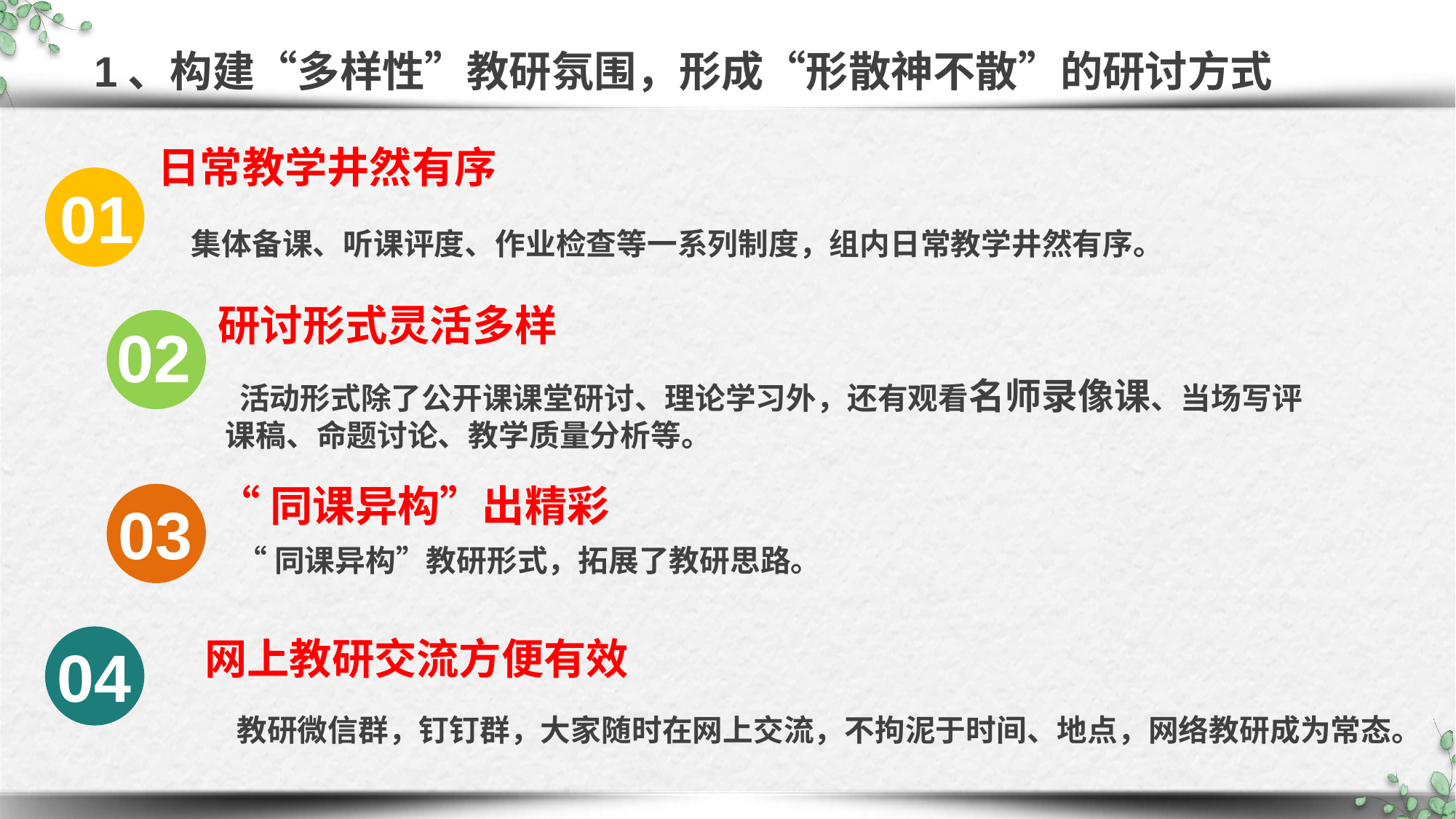

添加幻灯片小标题
1、构建“多样性”教研氛围，形成“形散神不散”的研讨方式
日常教学井然有序

01
集体备课、听课评度、作业检查等一系列制度，组内日常教学井然有序。

研讨形式灵活多样

02
 活动形式除了公开课课堂研讨、理论学习外，还有观看名师录像课、当场写评课稿、命题讨论、教学质量分析等。
“同课异构”出精彩

03
“同课异构”教研形式，拓展了教研思路。

网上教研交流方便有效
04
教研微信群，钉钉群，大家随时在网上交流，不拘泥于时间、地点，网络教研成为常态。
延时符